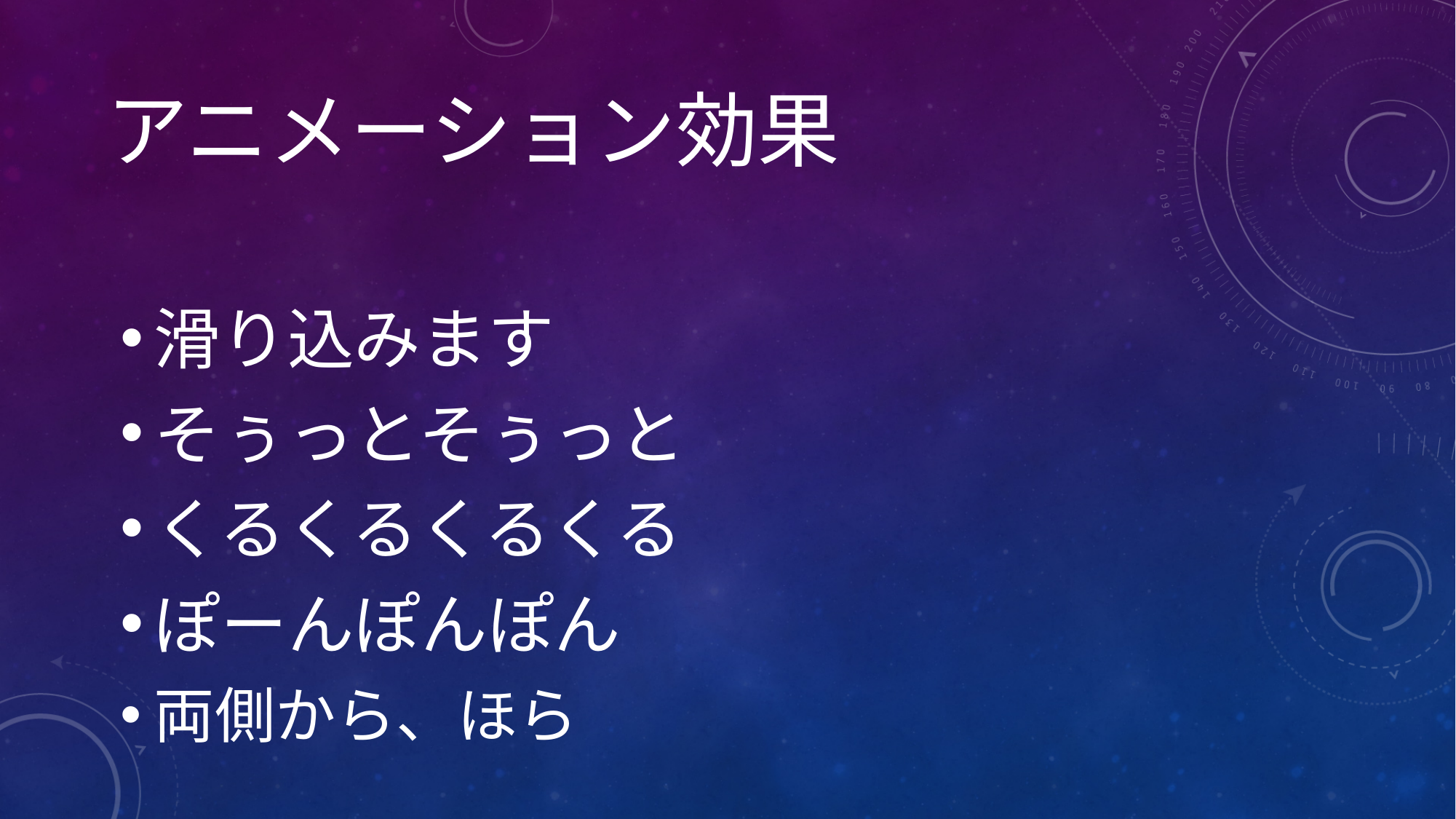

# アニメーション効果

滑り込みます
そぅっとそぅっと
くるくるくるくる
ぽーんぽんぽん
両側から、ほら